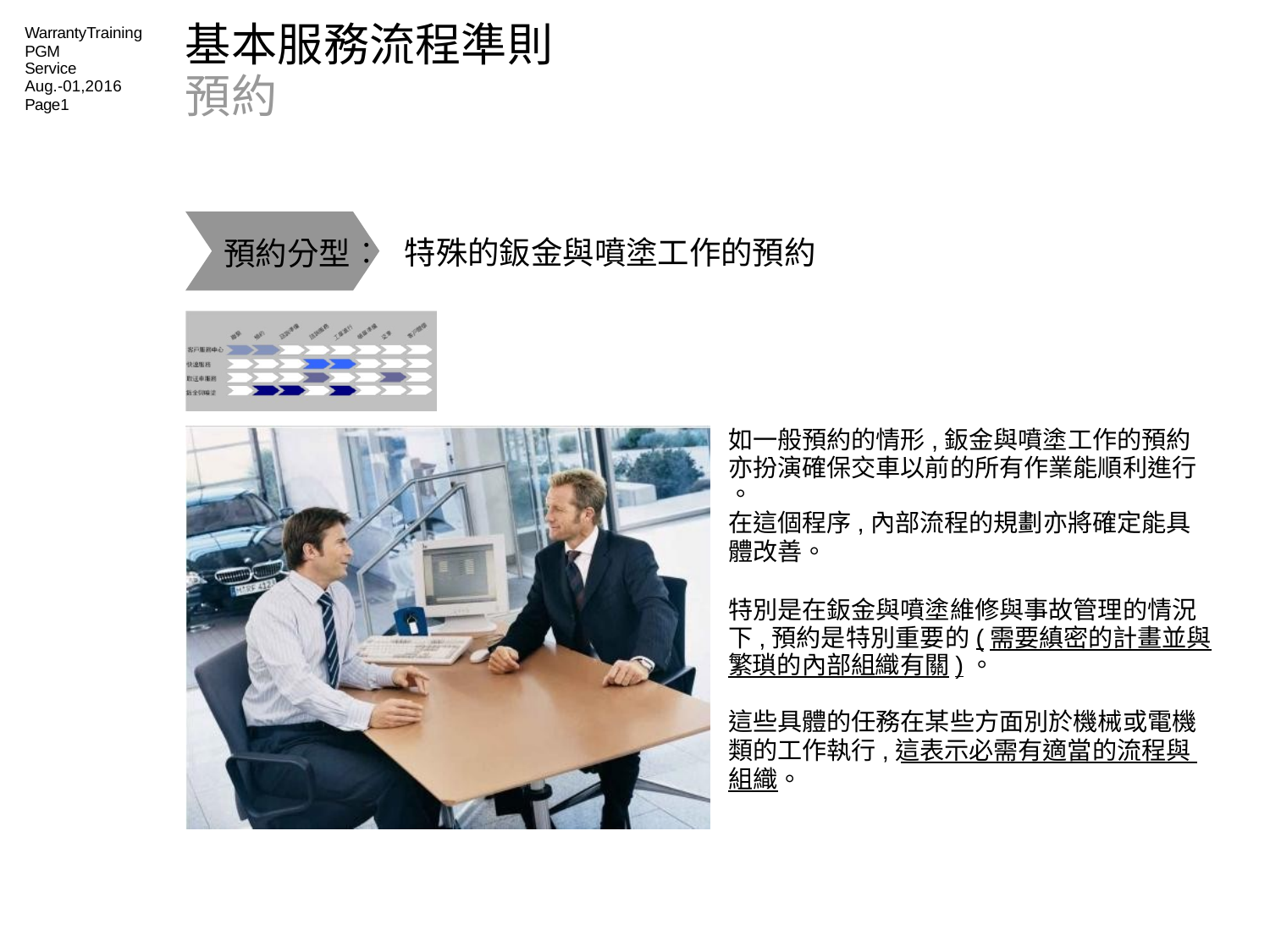

# 基本服務流程準則預約
WarrantyTrainingPGM
Service
Aug.-01,2016
Page1

特殊的鈑金與噴塗工作的預約
預約分型︰

如一般預約的情形,鈑金與噴塗工作的預約亦扮演確保交車以前的所有作業能順利進行
。
在這個程序,內部流程的規劃亦將確定能具
體改善。

特別是在鈑金與噴塗維修與事故管理的情況下,預約是特別重要的(需要縝密的計畫並與
繁瑣的內部組織有關)。

這些具體的任務在某些方面別於機械或電機
類的工作執行,這表示必需有適當的流程與
組織。